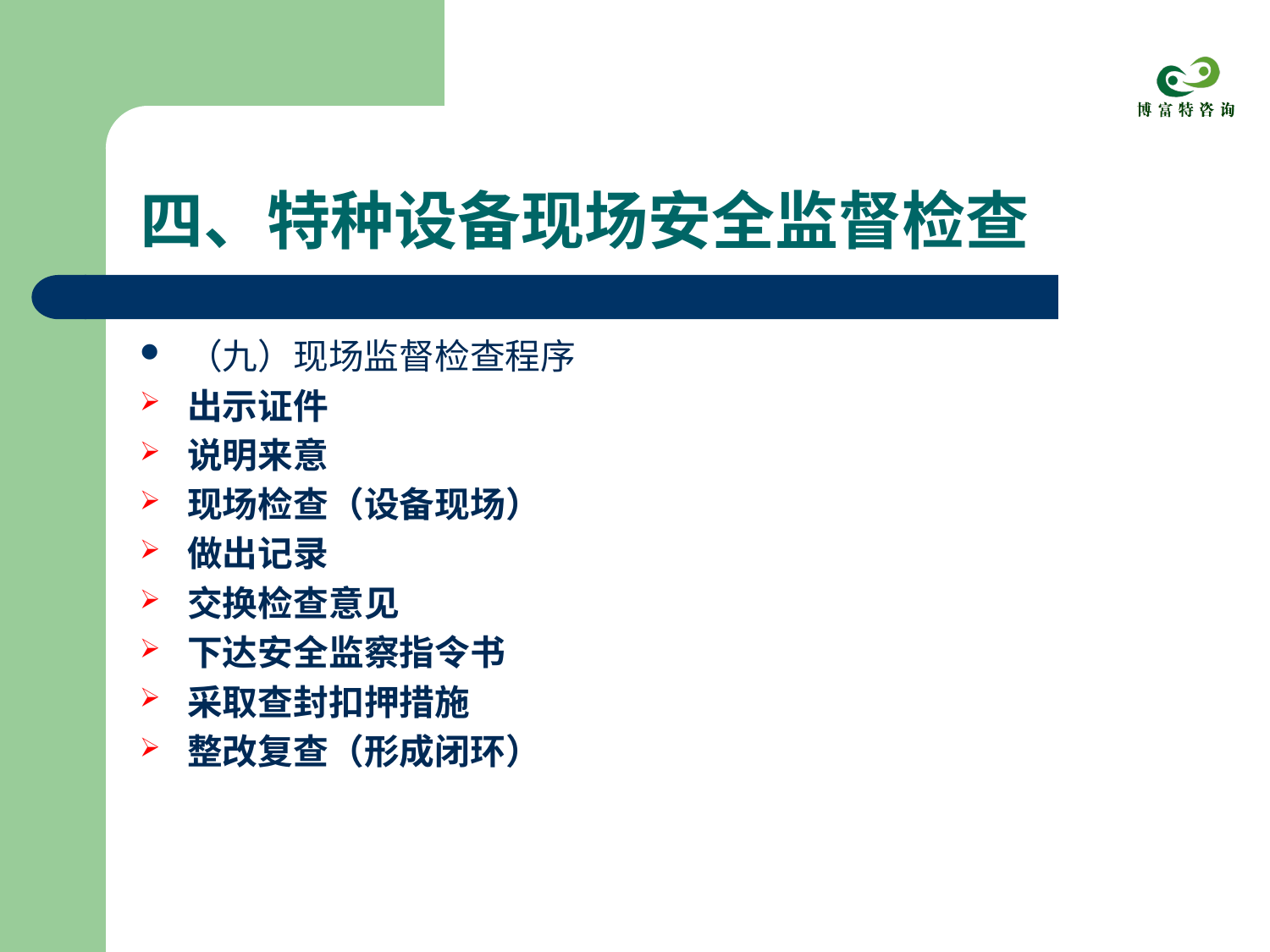

# 四、特种设备现场安全监督检查
（九）现场监督检查程序
出示证件
说明来意
现场检查（设备现场）
做出记录
交换检查意见
下达安全监察指令书
采取查封扣押措施
整改复查（形成闭环）